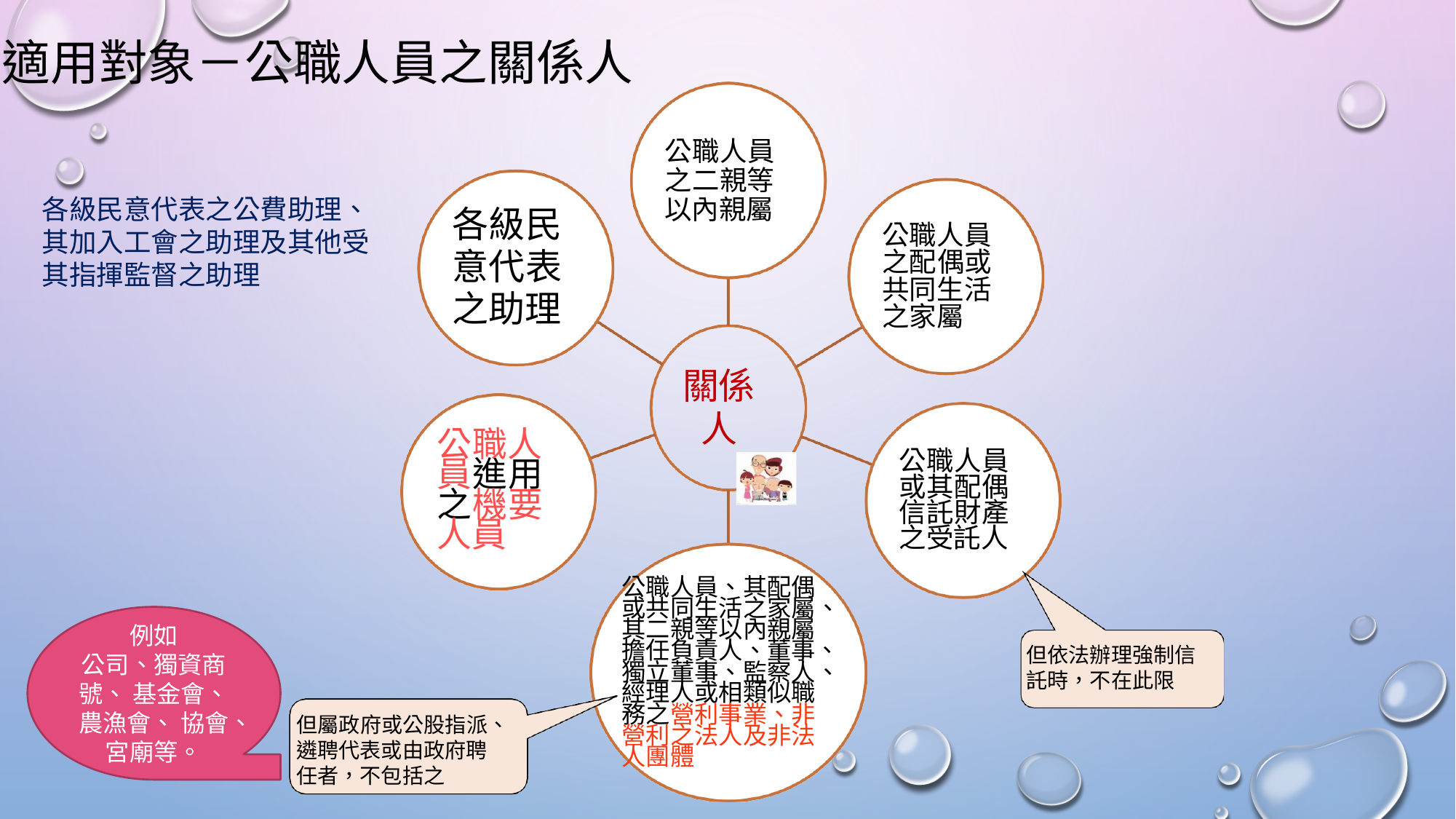

適用對象－公職人員之關係人

公職人員 之二親等 以內親屬
各級民意代表之公費助理、其加入工會之助理及其他受其指揮監督之助理
各級民 意代表 之助理
公職人員 之配偶或 共同生活 之家屬
關係
人
公職人 員進用 之機要 人員
公職人員 或其配偶 信託財產 之受託人

公職人員、其配偶 或共同生活之家屬、 其二親等以內親屬 擔任負責人、董事、 獨立董事、監察人、 經理人或相類似職 務之營利事業、非 營利之法人及非法 人團體
例如
公司、獨資商號、 基金會、農漁會、 協會、宮廟等。
但依法辦理強制信 託時，不在此限
但屬政府或公股指派、 遴聘代表或由政府聘 任者，不包括之